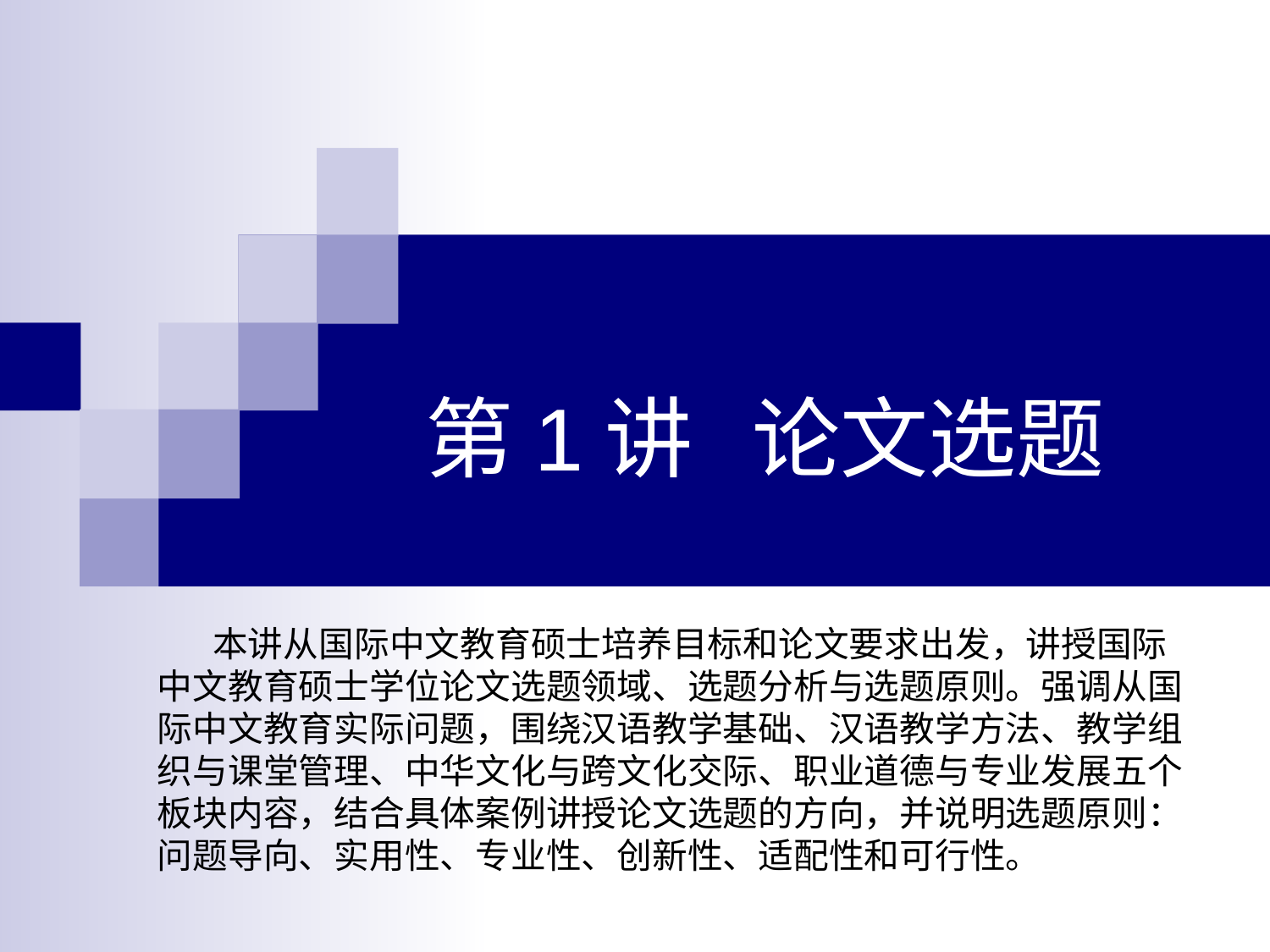

# 第1讲   论文选题
      本讲从国际中文教育硕士培养目标和论文要求出发，讲授国际中文教育硕士学位论文选题领域、选题分析与选题原则。强调从国际中文教育实际问题，围绕汉语教学基础、汉语教学方法、教学组织与课堂管理、中华文化与跨文化交际、职业道德与专业发展五个板块内容，结合具体案例讲授论文选题的方向，并说明选题原则：问题导向、实用性、专业性、创新性、适配性和可行性。